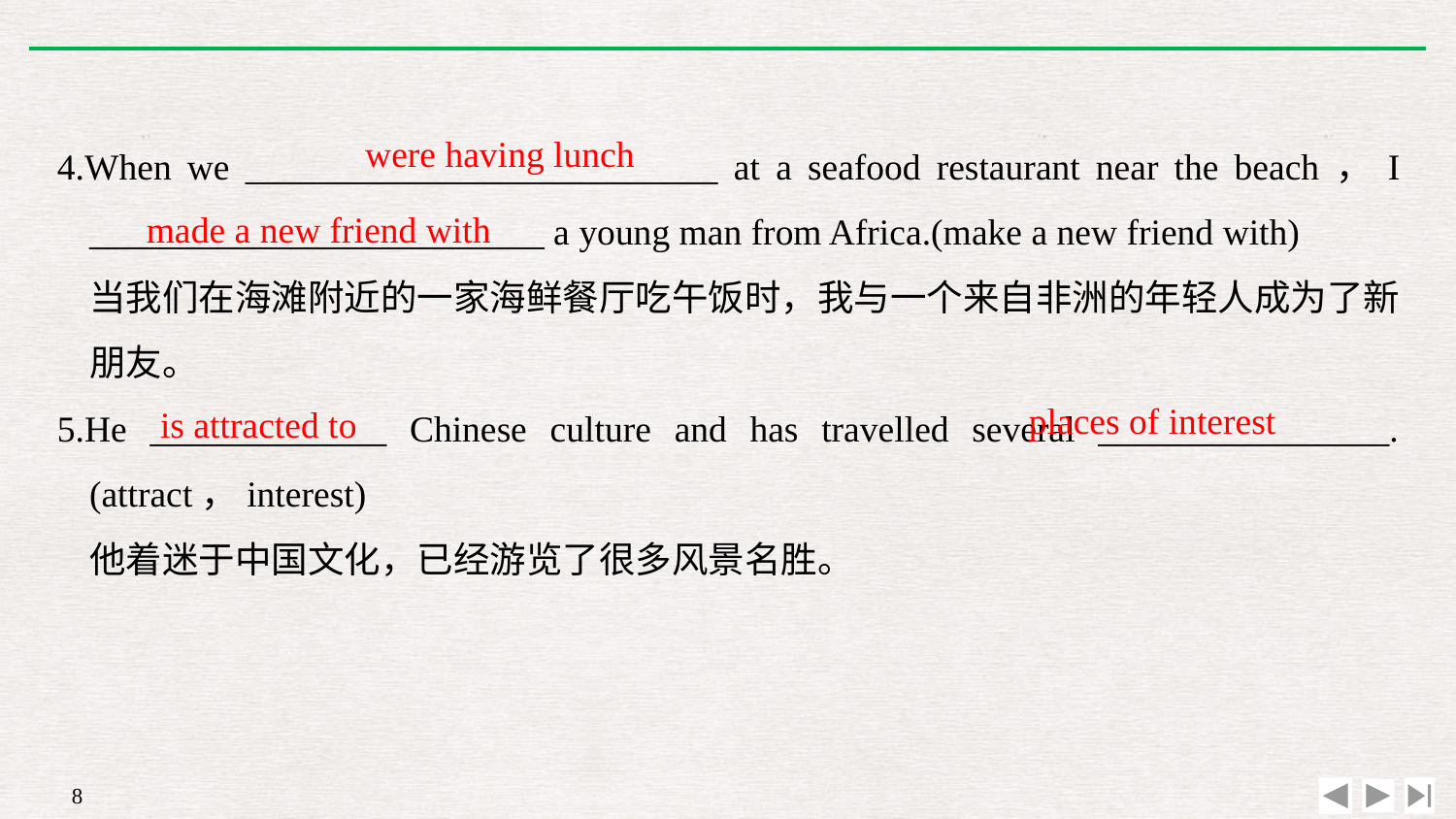

were having lunch
4.When we __________________________ at a seafood restaurant near the beach，I _________________________ a young man from Africa.(make a new friend with)
	当我们在海滩附近的一家海鲜餐厅吃午饭时，我与一个来自非洲的年轻人成为了新朋友。
5.He _____________ Chinese culture and has travelled several ________________.(attract，interest)
	他着迷于中国文化，已经游览了很多风景名胜。
made a new friend with
places of interest
is attracted to